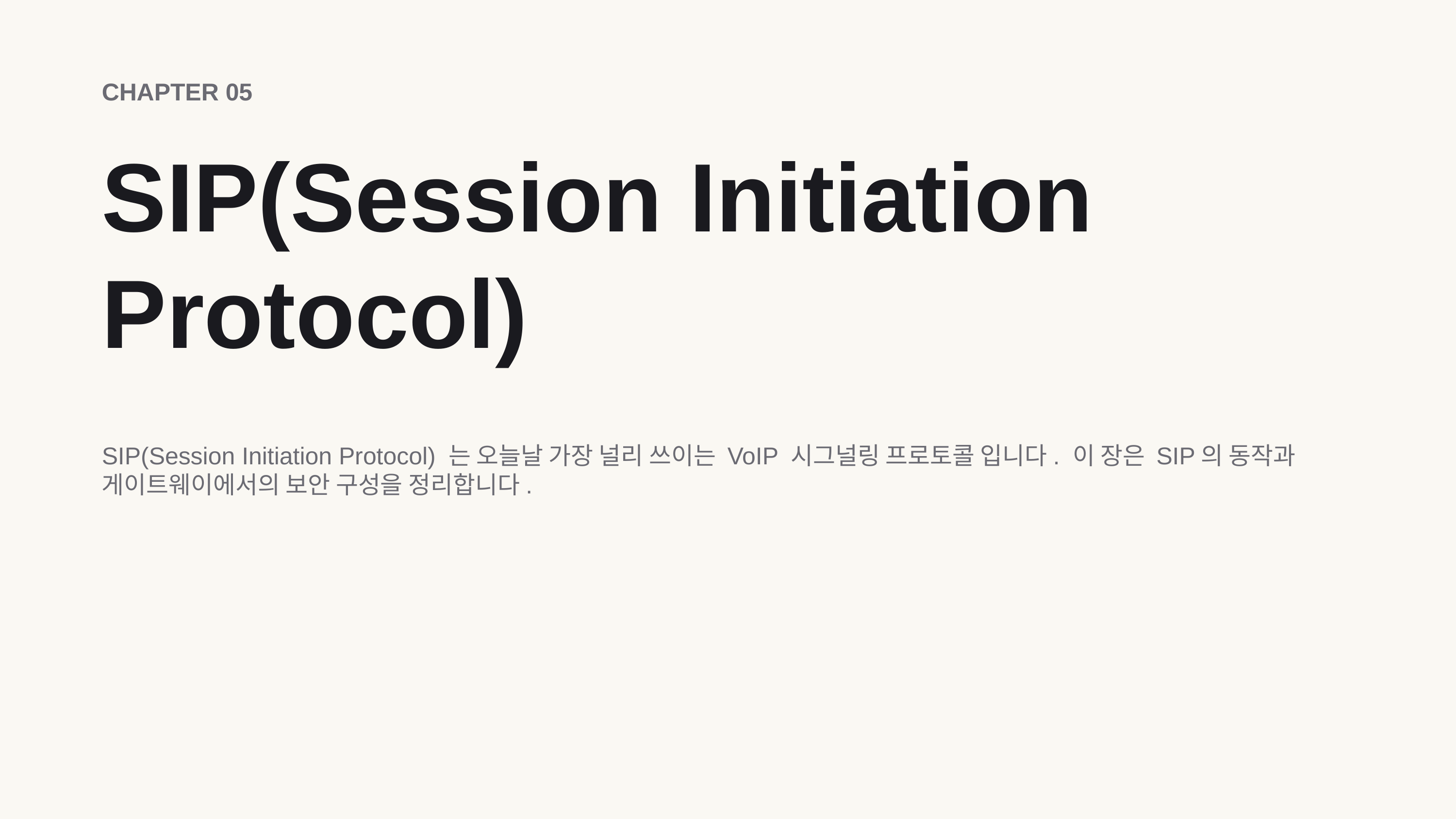

CHAPTER 05
SIP(Session Initiation Protocol)
SIP(Session Initiation Protocol) 는 오늘날 가장 널리 쓰이는 VoIP 시그널링 프로토콜 입니다. 이 장은 SIP의 동작과 게이트웨이에서의 보안 구성을 정리합니다.